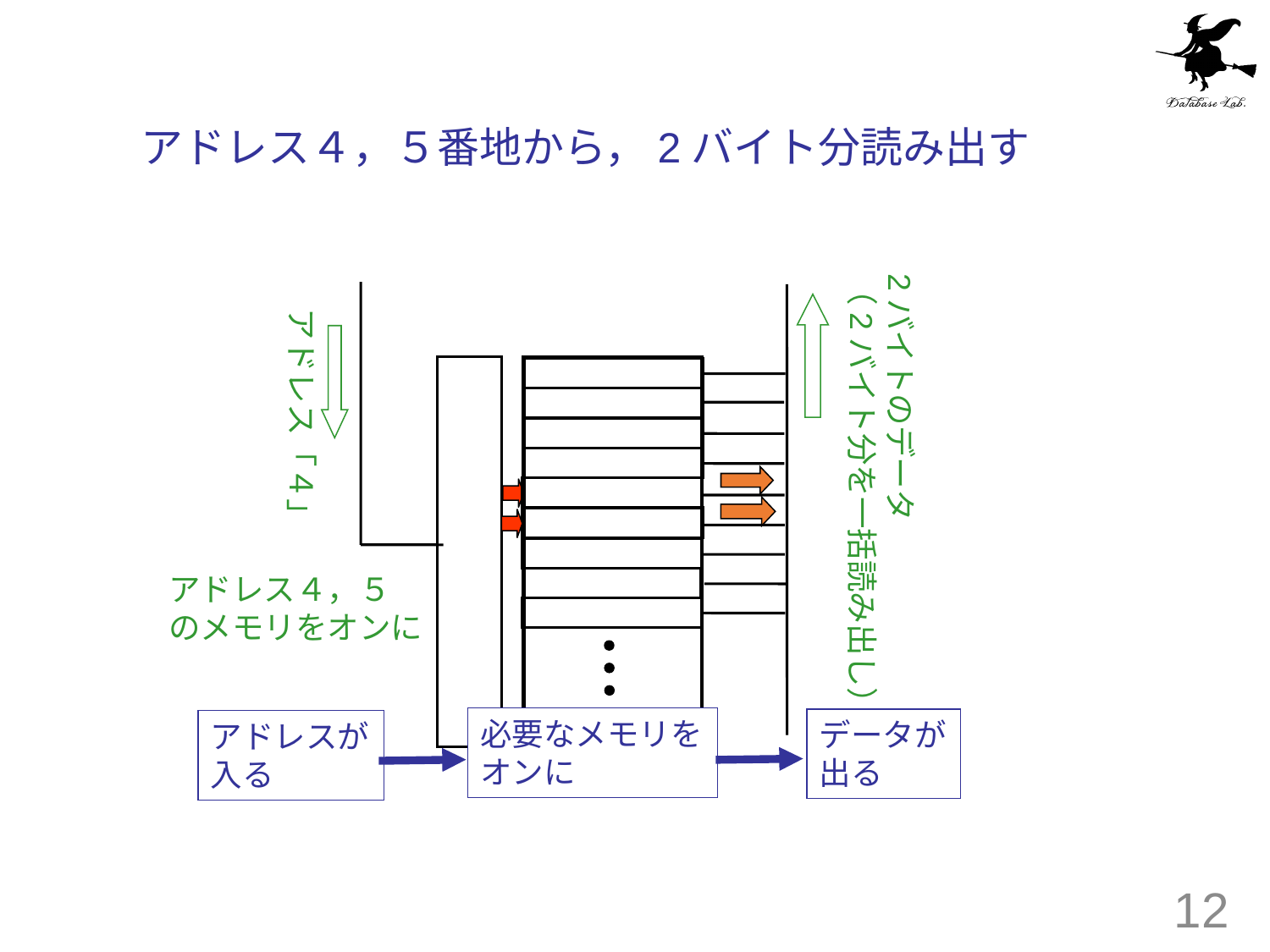

アドレス４，５番地から，2バイト分読み出す
2バイトのデータ
（2バイト分を一括読み出し）

アドレス「４」

アドレス４，５
のメモリをオンに

必要なメモリを
オンに
データが
出る
アドレスが
入る

12